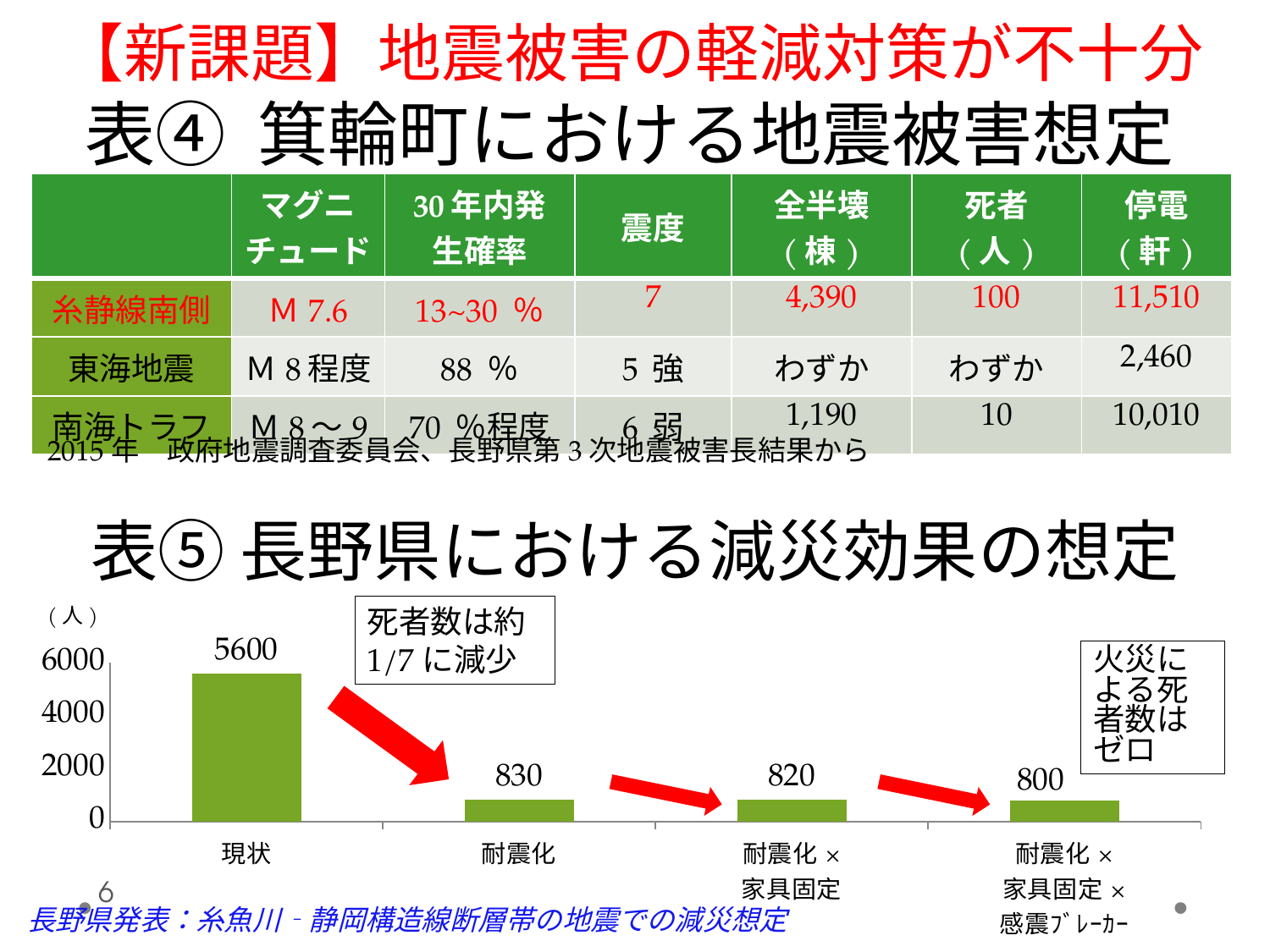

【新課題】地震被害の軽減対策が不十分
# 表④  箕輪町における地震被害想定
|  | マグニチュード | 30年内発生確率 | 震度 | 全半壊 (棟) | 死者 (人) | 停電 (軒) |
| --- | --- | --- | --- | --- | --- | --- |
| 糸静線南側 | Ｍ7.6 | 13~30 ％ | 7 | 4,390 | 100 | 11,510 |
| 東海地震 | Ｍ8程度 | 88 ％ | 5 強 | わずか | わずか | 2,460 |
| 南海トラフ | Ｍ8～9 | 70 ％程度 | 6 弱 | 1,190 | 10 | 10,010 |
2015年　政府地震調査委員会、長野県第3次地震被害長結果から
表⑤ 長野県における減災効果の想定
(人)
死者数は約1/7に減少

### Chart

| Category | 系列 1 |
|---|---|
| 現状 | 5600.0 |
| 耐震化 | 830.0 |
| 耐震化×
家具固定 | 820.0 |
| 耐震化×
家具固定×
感震ﾌﾞﾚｰｶｰ | 800.0 |
6
長野県発表：糸魚川‐静岡構造線断層帯の地震での減災想定